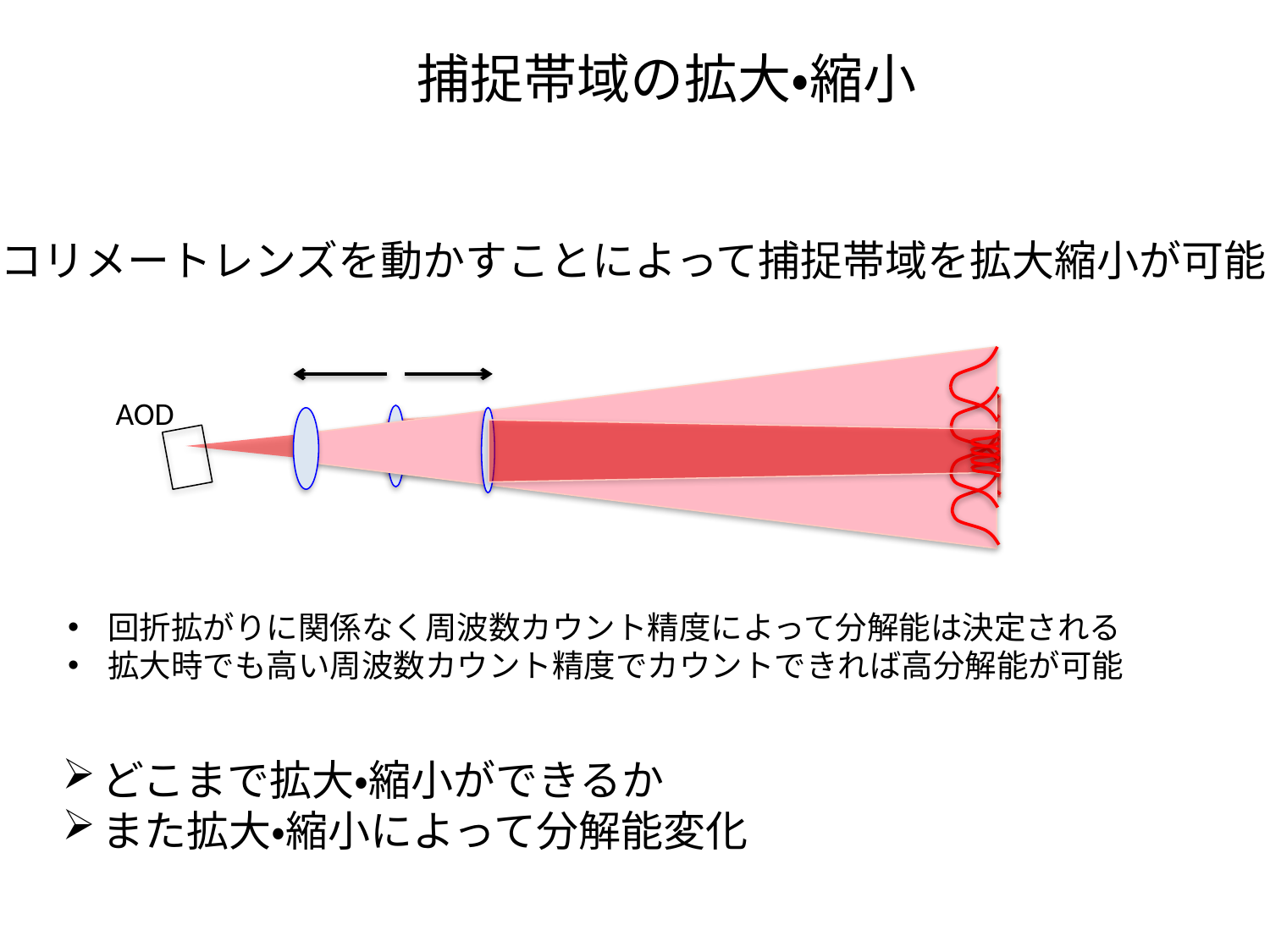

# 捕捉帯域の拡大・縮小
コリメートレンズを動かすことによって捕捉帯域を拡大縮小が可能

AOD

回折拡がりに関係なく周波数カウント精度によって分解能は決定される
拡大時でも高い周波数カウント精度でカウントできれば高分解能が可能
どこまで拡大・縮小ができるか
また拡大・縮小によって分解能変化